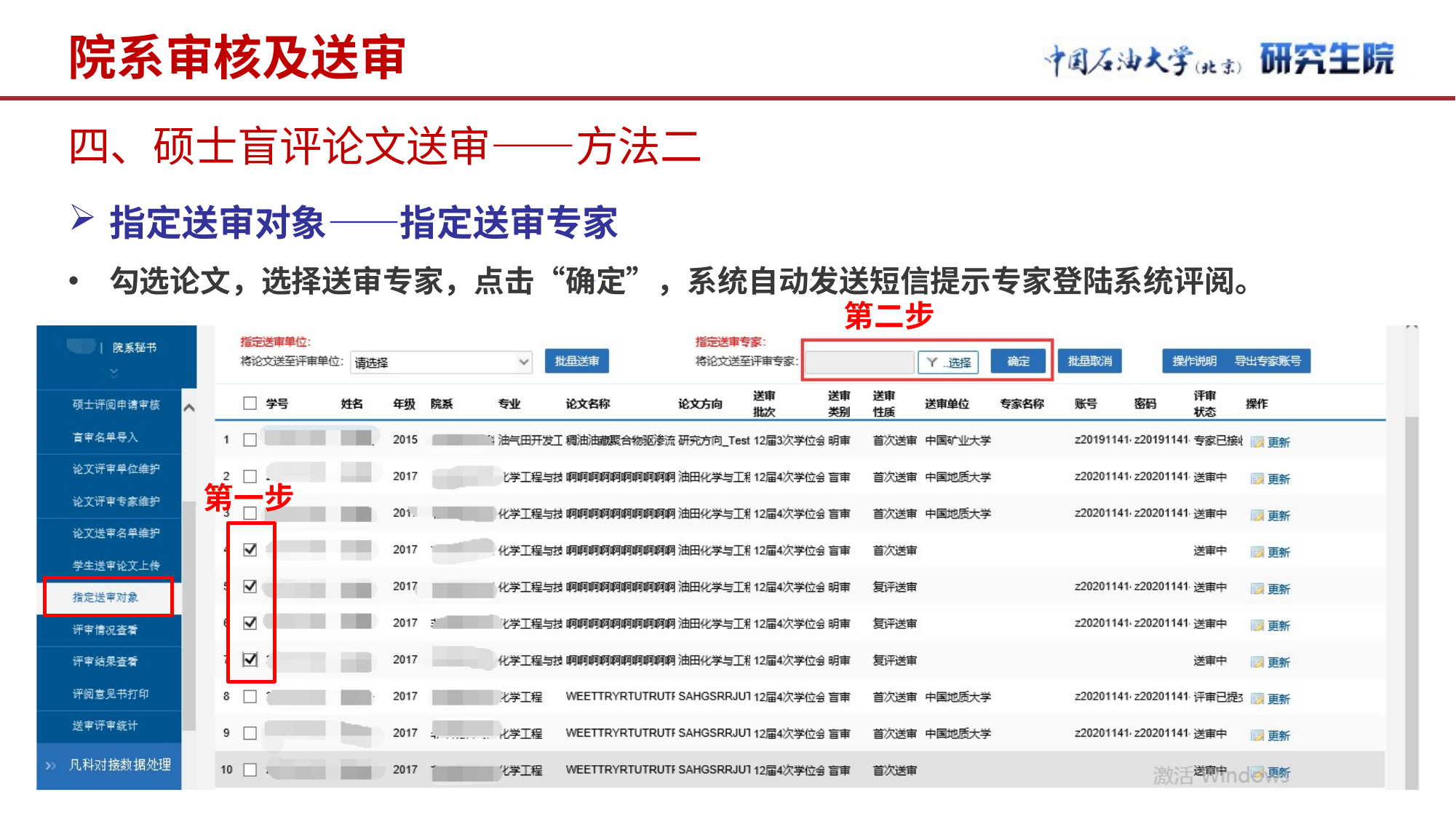

# 院系审核及送审
四、硕士盲评论文送审——方法二
指定送审对象——指定送审专家
勾选论文，选择送审专家，点击“确定”，系统自动发送短信提示专家登陆系统评阅。
第二步

第一步